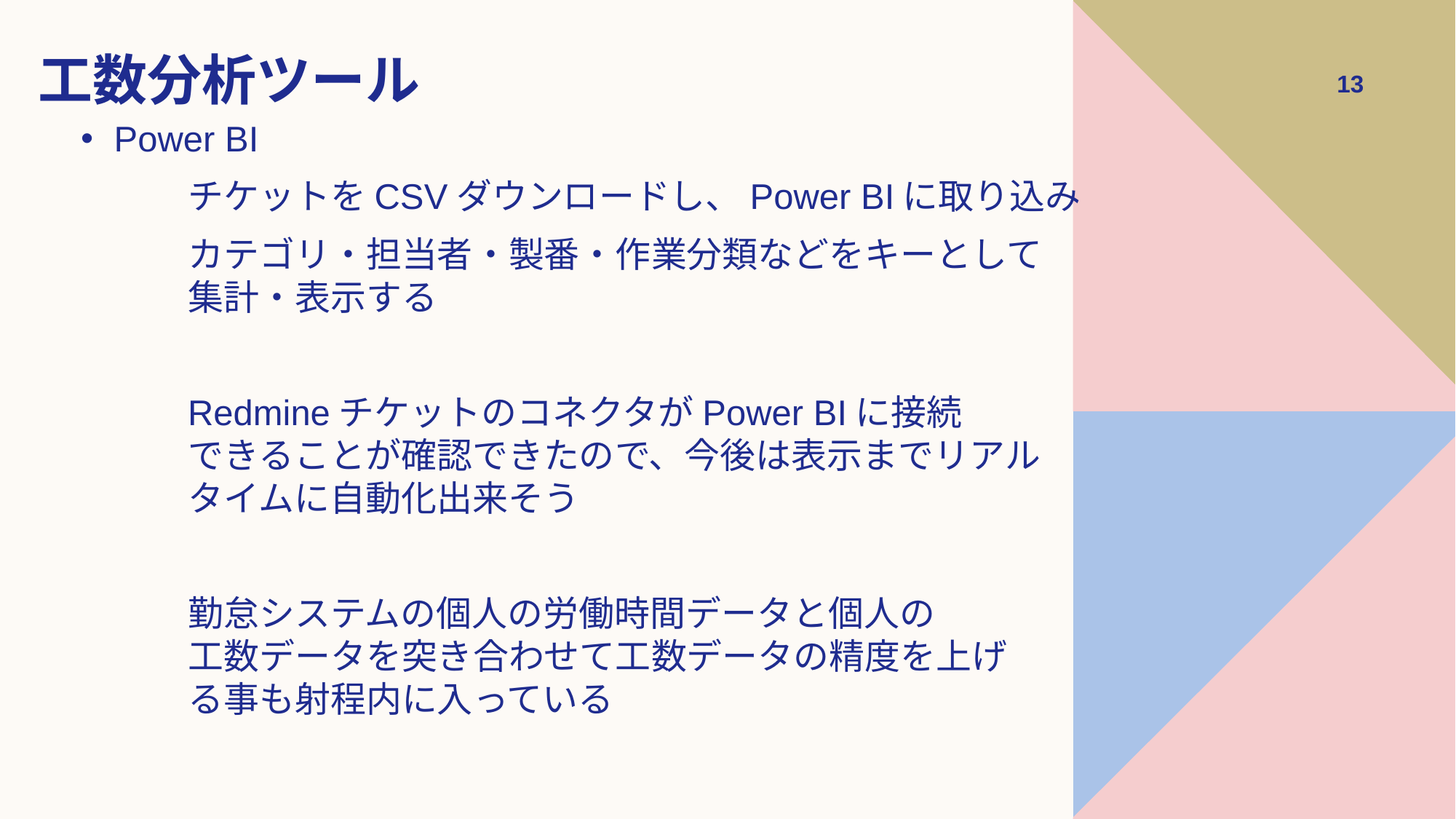

# 工数分析ツール
13
Power BI
	チケットをCSVダウンロードし、Power BIに取り込み
	カテゴリ・担当者・製番・作業分類などをキーとして
	集計・表示する

	RedmineチケットのコネクタがPower BIに接続
	できることが確認できたので、今後は表示までリアル
	タイムに自動化出来そう

	勤怠システムの個人の労働時間データと個人の
	工数データを突き合わせて工数データの精度を上げ
	る事も射程内に入っている